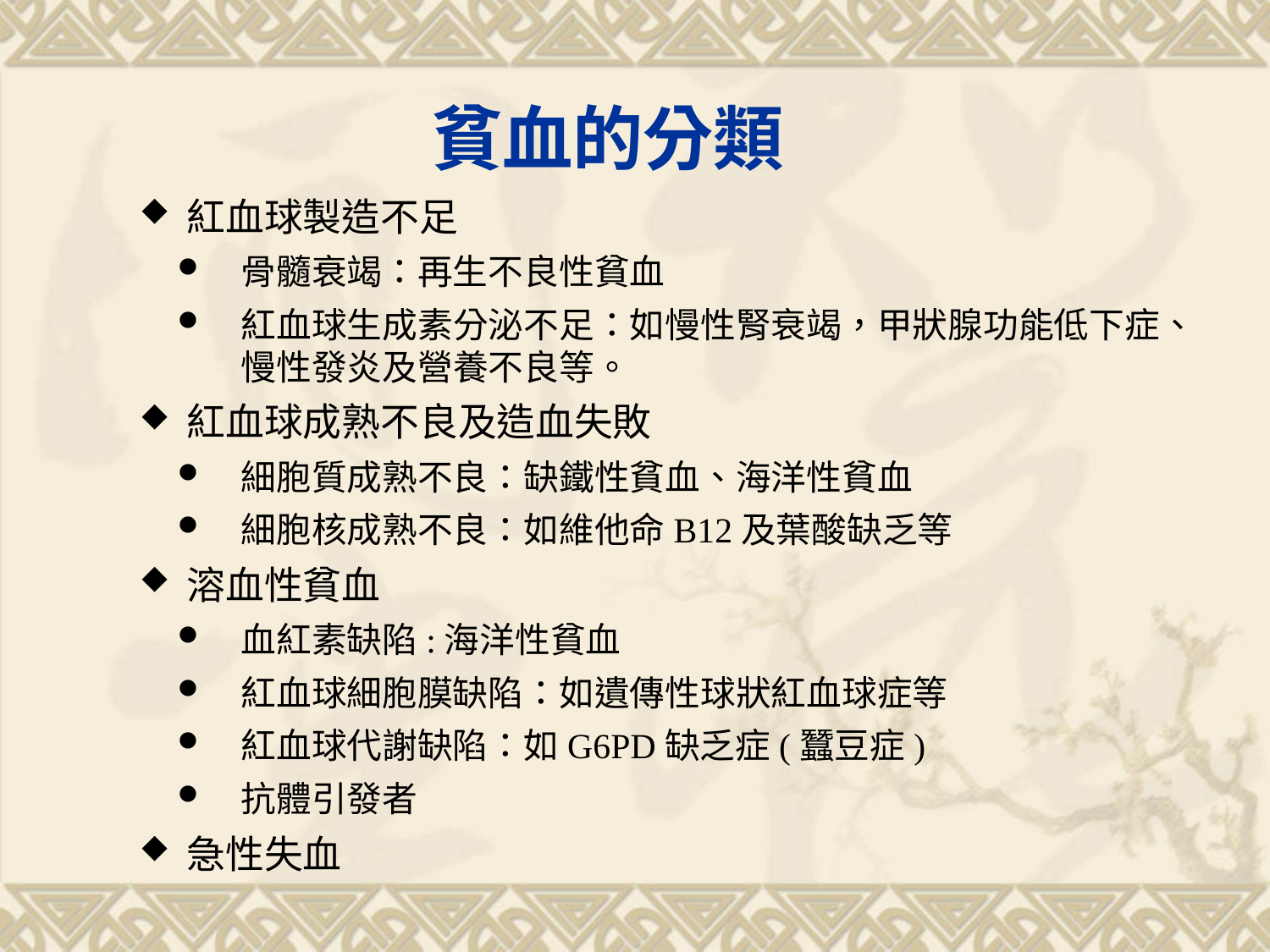

# 貧血的分類
紅血球製造不足
骨髓衰竭：再生不良性貧血
紅血球生成素分泌不足：如慢性腎衰竭，甲狀腺功能低下症、慢性發炎及營養不良等。
紅血球成熟不良及造血失敗
細胞質成熟不良：缺鐵性貧血、海洋性貧血
細胞核成熟不良：如維他命B12及葉酸缺乏等
溶血性貧血
血紅素缺陷:海洋性貧血
紅血球細胞膜缺陷：如遺傳性球狀紅血球症等
紅血球代謝缺陷：如G6PD缺乏症(蠶豆症)
抗體引發者
急性失血